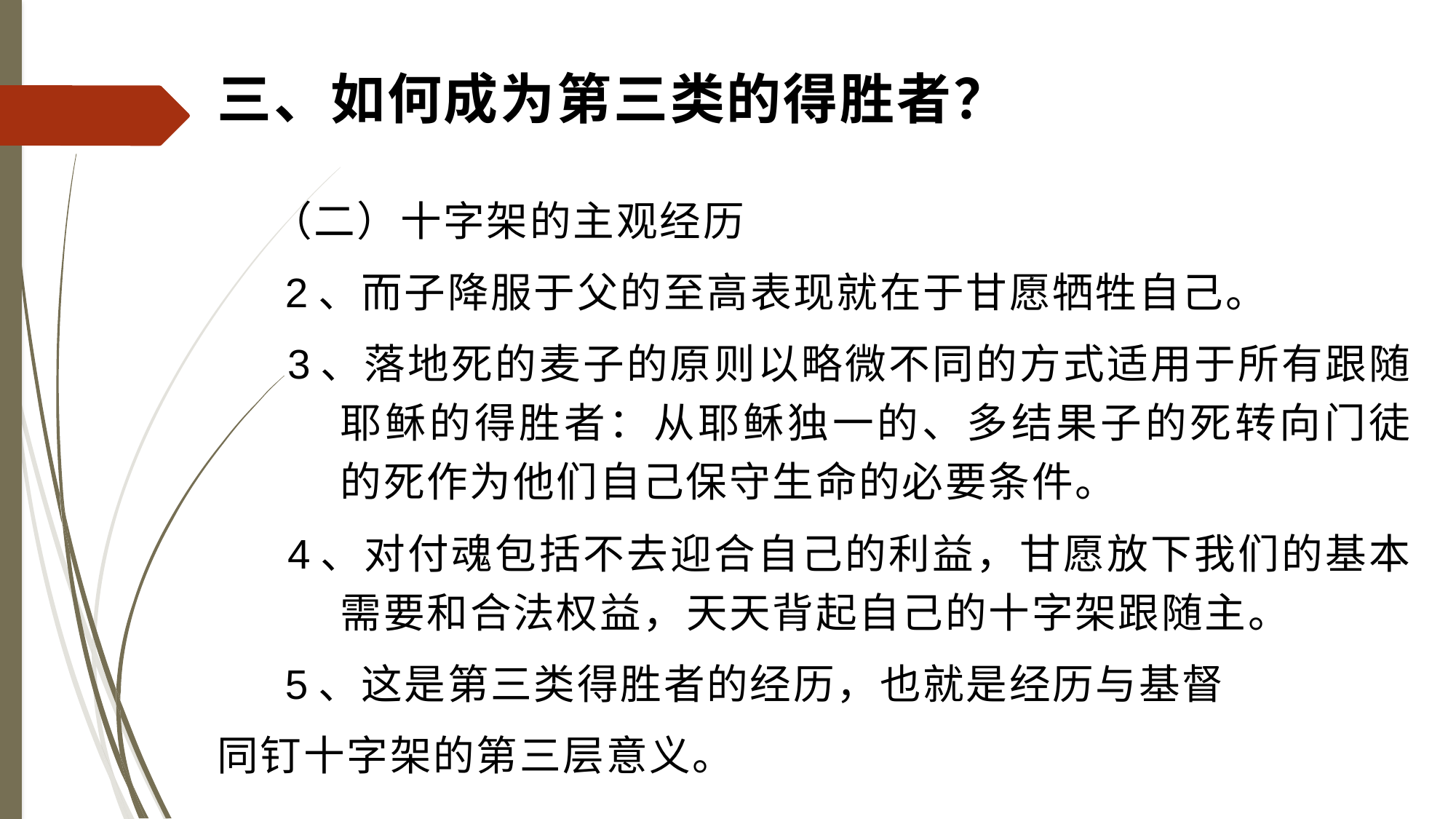

# 三、如何成为第三类的得胜者？
    （二）十字架的主观经历
     2、而子降服于父的至高表现就在于甘愿牺牲自己。
     3、落地死的麦子的原则以略微不同的方式适用于所有跟随耶稣的得胜者：从耶稣独一的、多结果子的死转向门徒的死作为他们自己保守生命的必要条件。
     4、对付魂包括不去迎合自己的利益，甘愿放下我们的基本需要和合法权益，天天背起自己的十字架跟随主。
     5、这是第三类得胜者的经历，也就是经历与基督
同钉十字架的第三层意义。